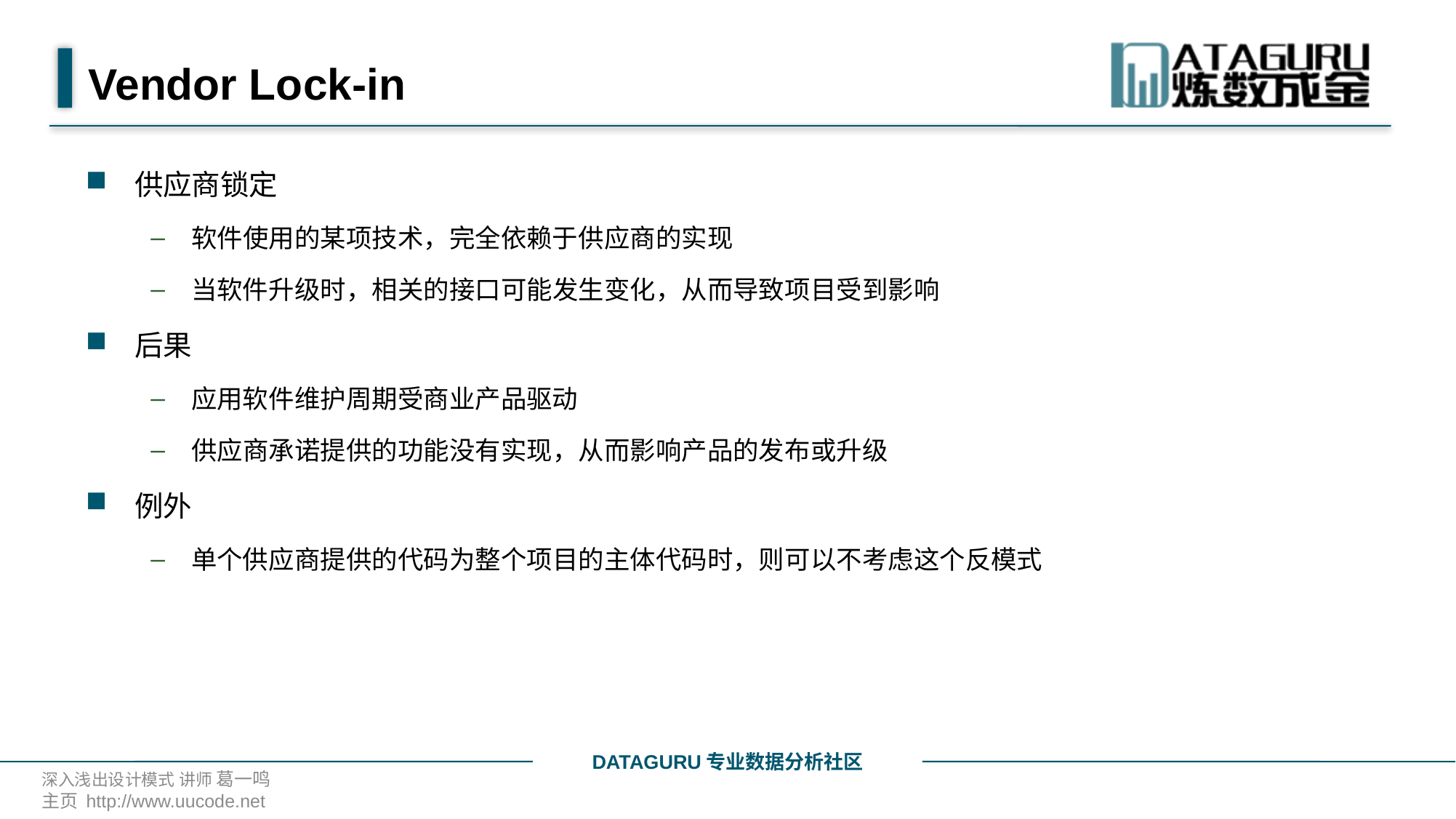

# Vendor Lock-in
供应商锁定
软件使用的某项技术，完全依赖于供应商的实现
当软件升级时，相关的接口可能发生变化，从而导致项目受到影响
后果
应用软件维护周期受商业产品驱动
供应商承诺提供的功能没有实现，从而影响产品的发布或升级
例外
单个供应商提供的代码为整个项目的主体代码时，则可以不考虑这个反模式